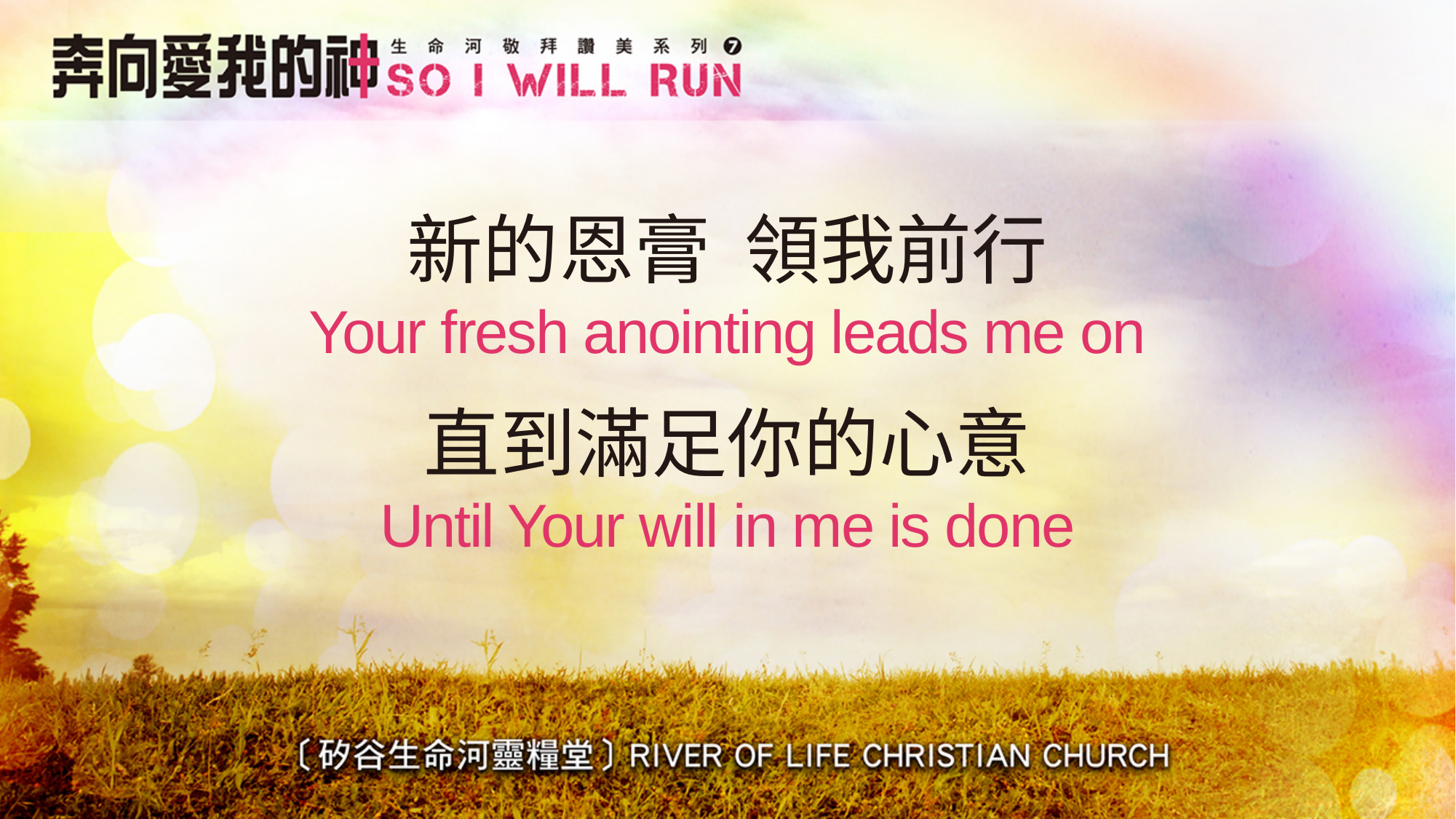

# 新的恩膏  領我前行 Your fresh anointing leads me on
直到滿足你的心意
Until Your will in me is done